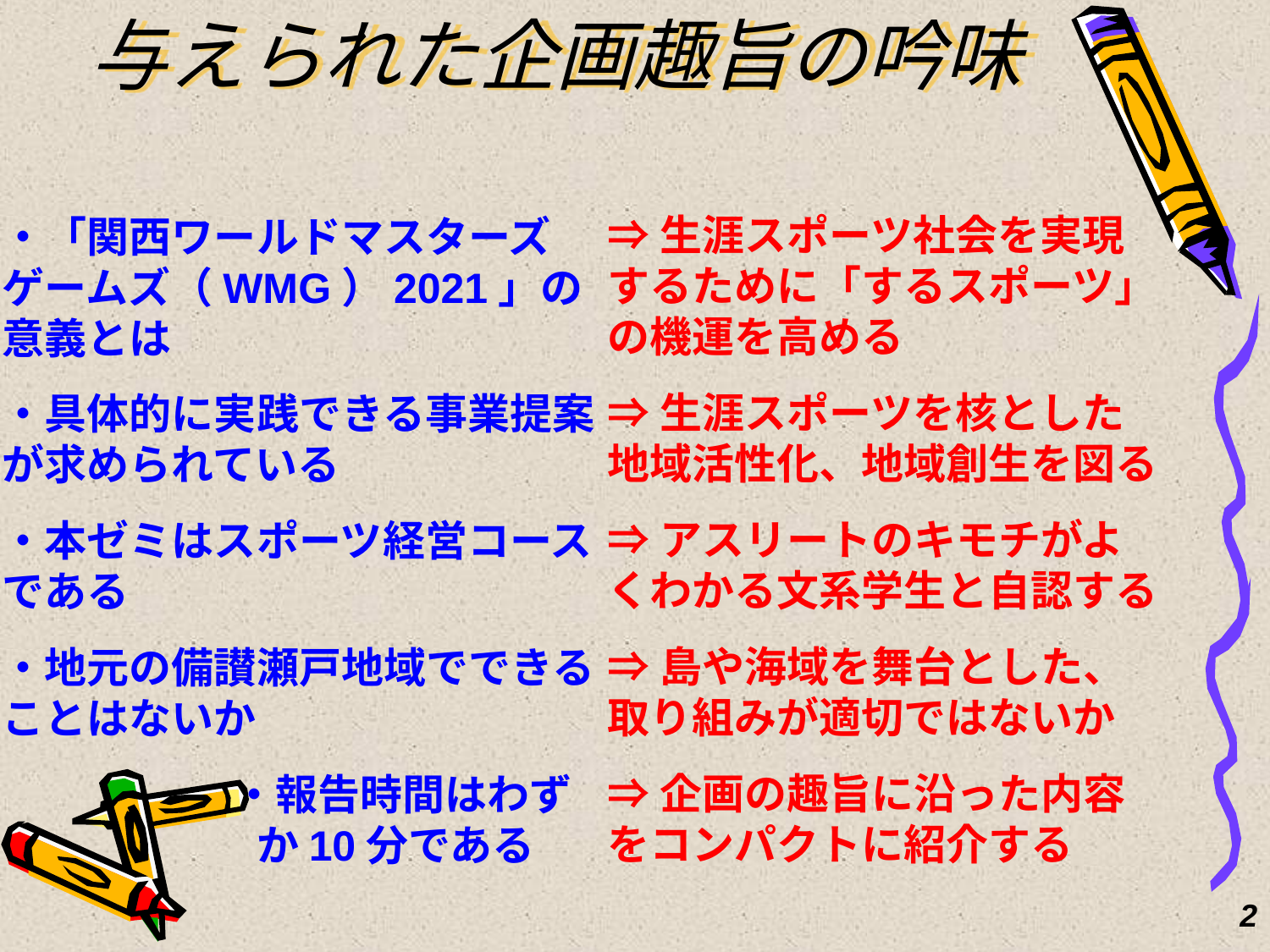

与えられた企画趣旨の吟味
⇒生涯スポーツ社会を実現するために「するスポーツ」の機運を高める

⇒生涯スポーツを核とした地域活性化、地域創生を図る

⇒アスリートのキモチがよくわかる文系学生と自認する

⇒島や海域を舞台とした、取り組みが適切ではないか

⇒企画の趣旨に沿った内容をコンパクトに紹介する
・「関西ワールドマスターズゲームズ（WMG）2021」の意義とは

・具体的に実践できる事業提案が求められている

・本ゼミはスポーツ経営コースである

・地元の備讃瀬戸地域でできることはないか

　　　　　  ・報告時間はわず
　　　　　　か10分である

2